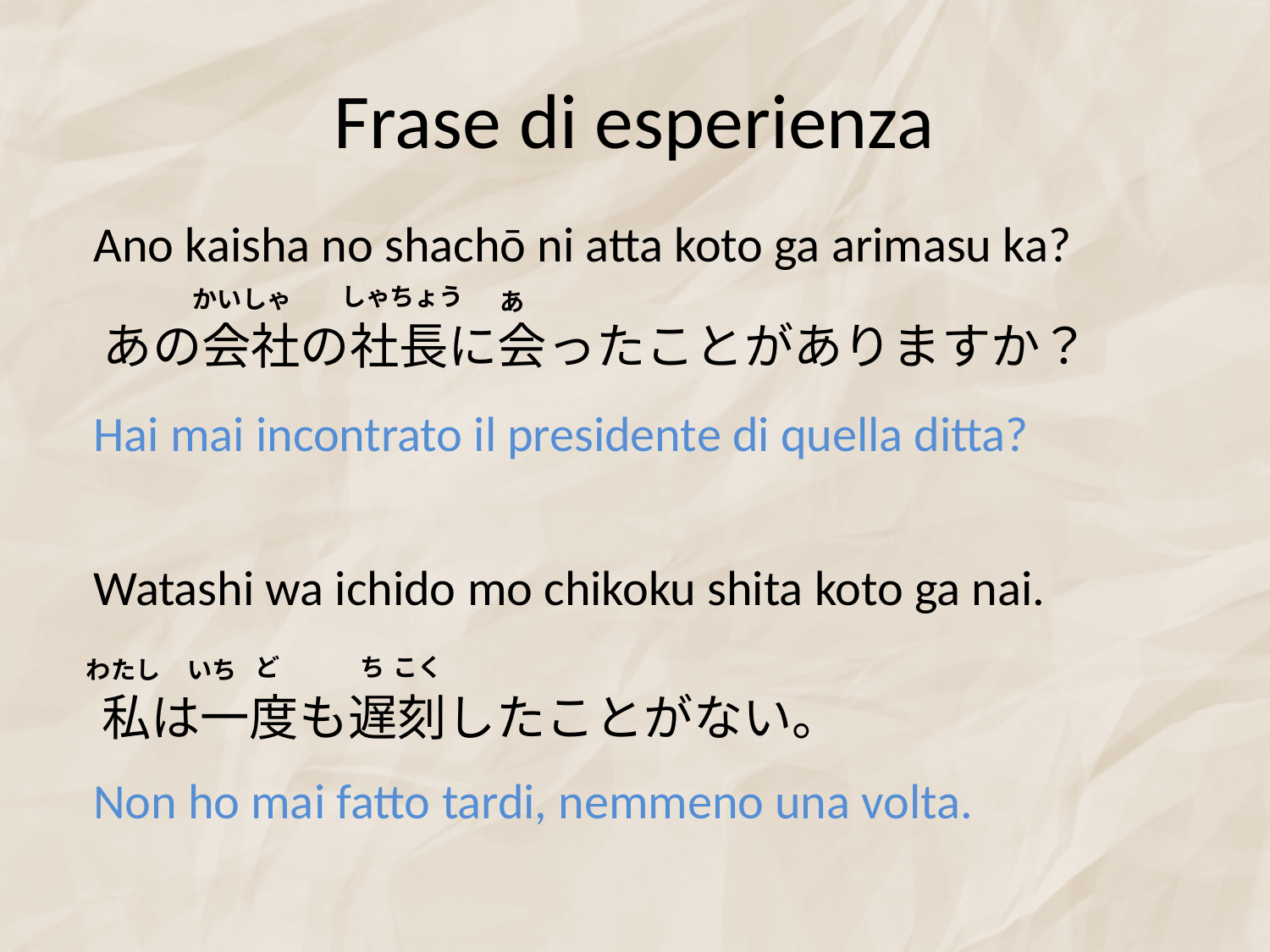

# Frase di esperienza
Ano kaisha no shachō ni atta koto ga arimasu ka?
しゃ
ちょう
しゃ
かい
あ
あの会社の社長に会ったことがありますか？
Hai mai incontrato il presidente di quella ditta?
Watashi wa ichido mo chikoku shita koto ga nai.
ど
ち
こく
いち
わたし
私は一度も遅刻したことがない。
Non ho mai fatto tardi, nemmeno una volta.